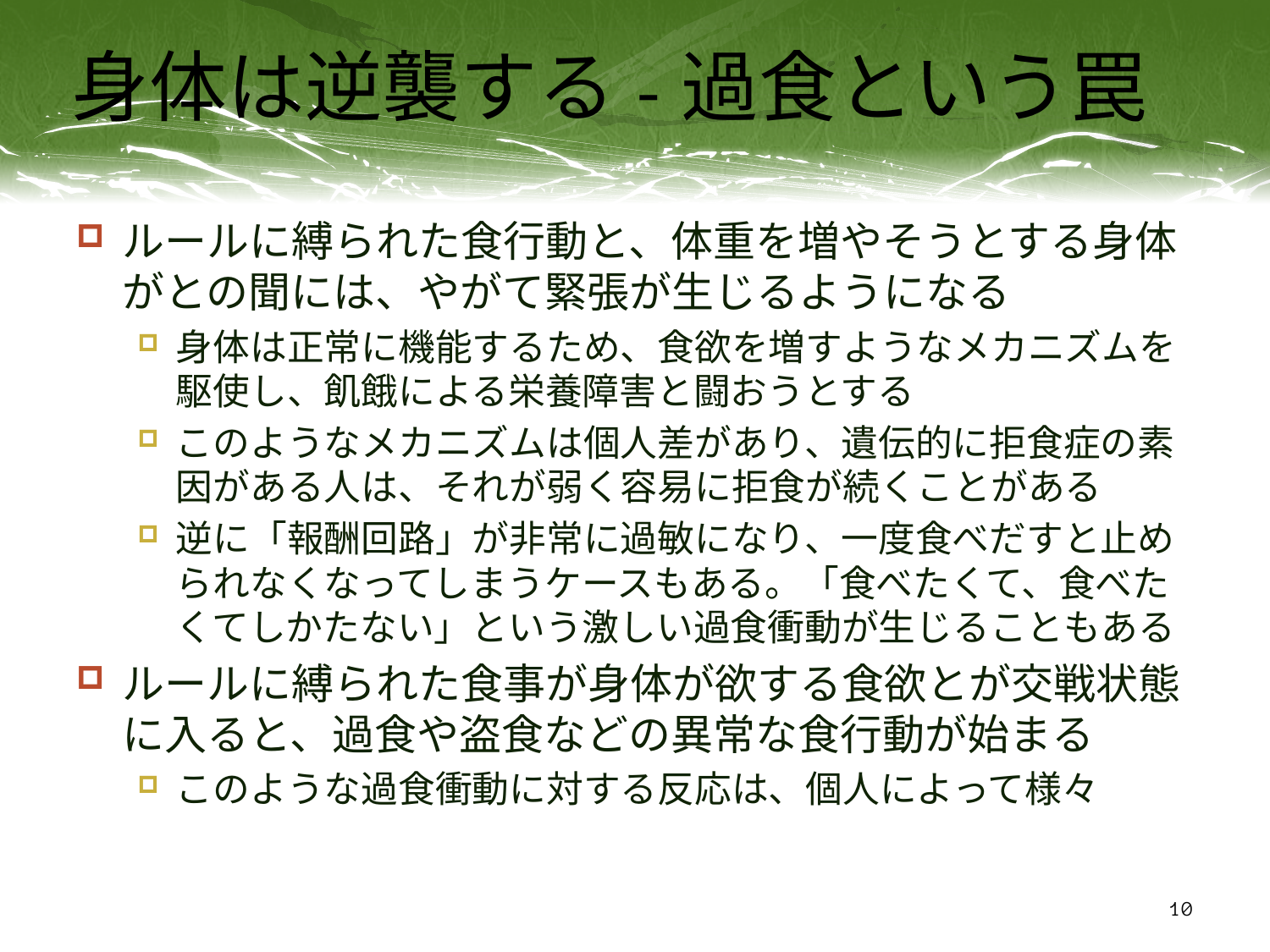

# 身体は逆襲する-過食という罠
ルールに縛られた食行動と、体重を増やそうとする身体がとの聞には、やがて緊張が生じるようになる
身体は正常に機能するため、食欲を増すようなメカニズムを駆使し、飢餓による栄養障害と闘おうとする
このようなメカニズムは個人差があり、遺伝的に拒食症の素因がある人は、それが弱く容易に拒食が続くことがある
逆に「報酬回路」が非常に過敏になり、一度食べだすと止められなくなってしまうケースもある。「食べたくて、食べたくてしかたない」という激しい過食衝動が生じることもある
ルールに縛られた食事が身体が欲する食欲とが交戦状態に入ると、過食や盗食などの異常な食行動が始まる
このような過食衝動に対する反応は、個人によって様々
10